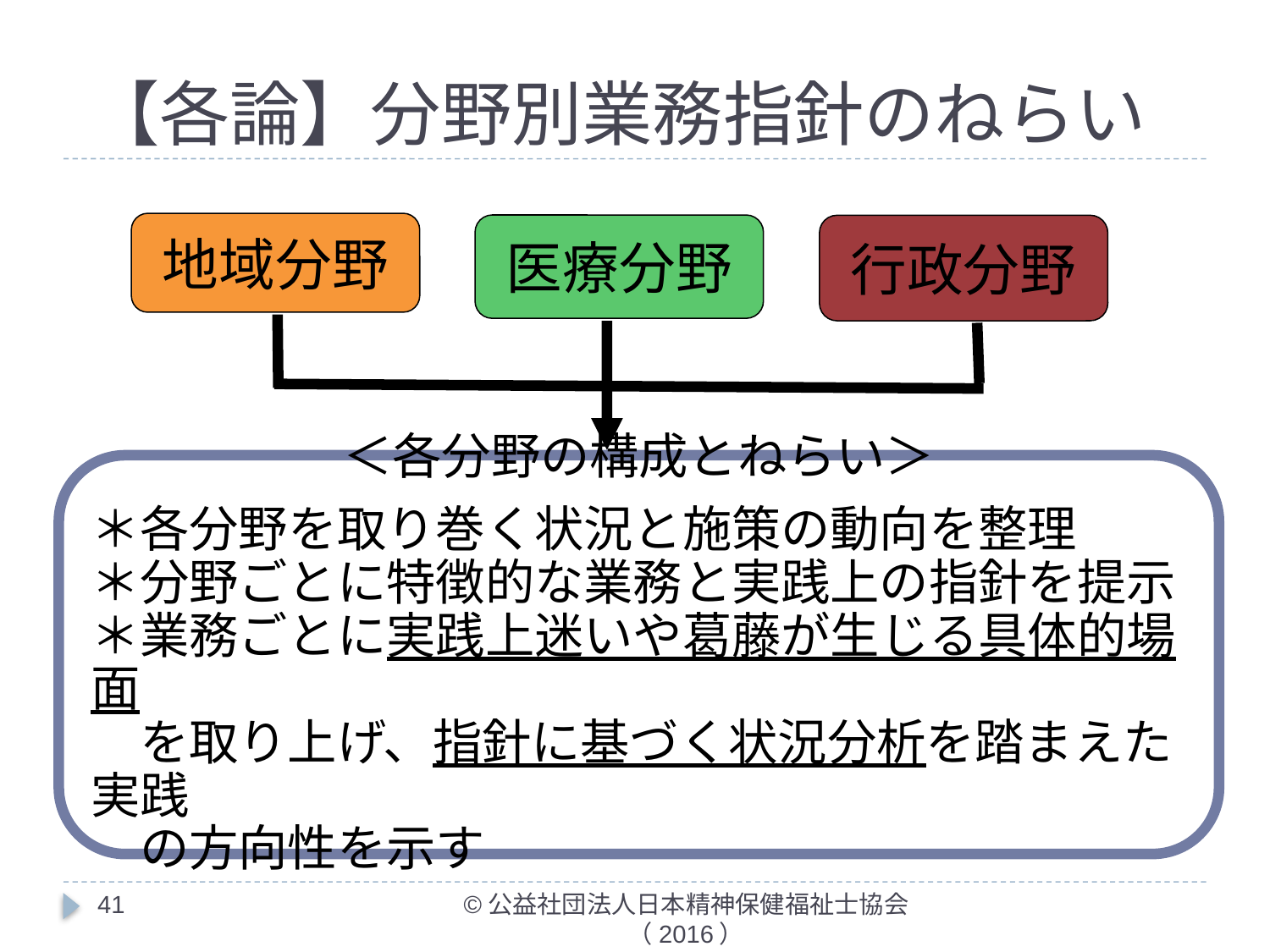

# 【各論】分野別業務指針のねらい
地域分野
医療分野
行政分野

＜各分野の構成とねらい＞

＊各分野を取り巻く状況と施策の動向を整理
＊分野ごとに特徴的な業務と実践上の指針を提示
＊業務ごとに実践上迷いや葛藤が生じる具体的場面
　を取り上げ、指針に基づく状況分析を踏まえた実践
　の方向性を示す
41
©公益社団法人日本精神保健福祉士協会（2016）